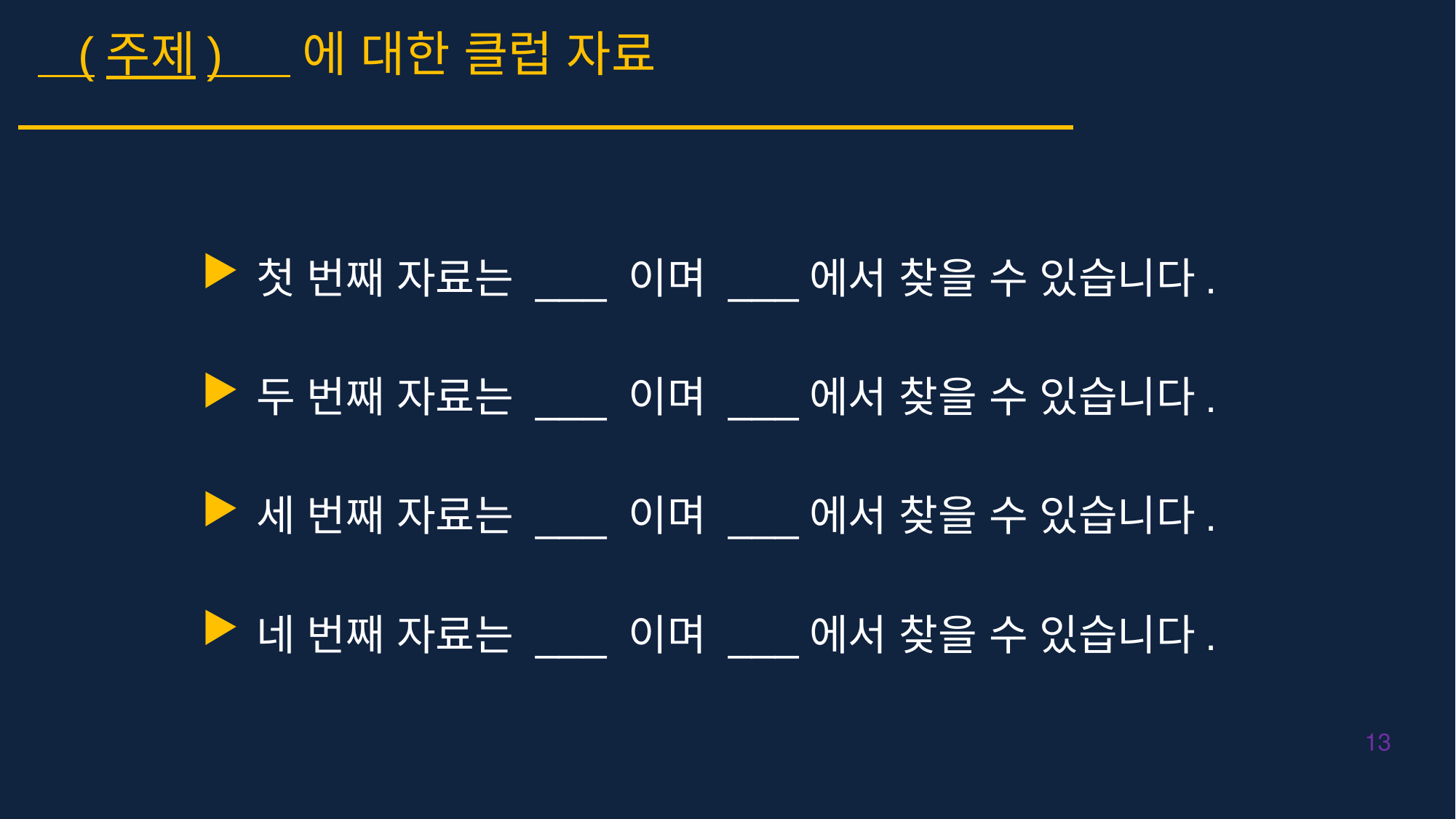

(주제)     에 대한 클럽 자료
첫 번째 자료는 ___ 이며 ___에서 찾을 수 있습니다.

두 번째 자료는 ___ 이며 ___에서 찾을 수 있습니다.

세 번째 자료는 ___ 이며 ___에서 찾을 수 있습니다.

네 번째 자료는 ___ 이며 ___에서 찾을 수 있습니다.